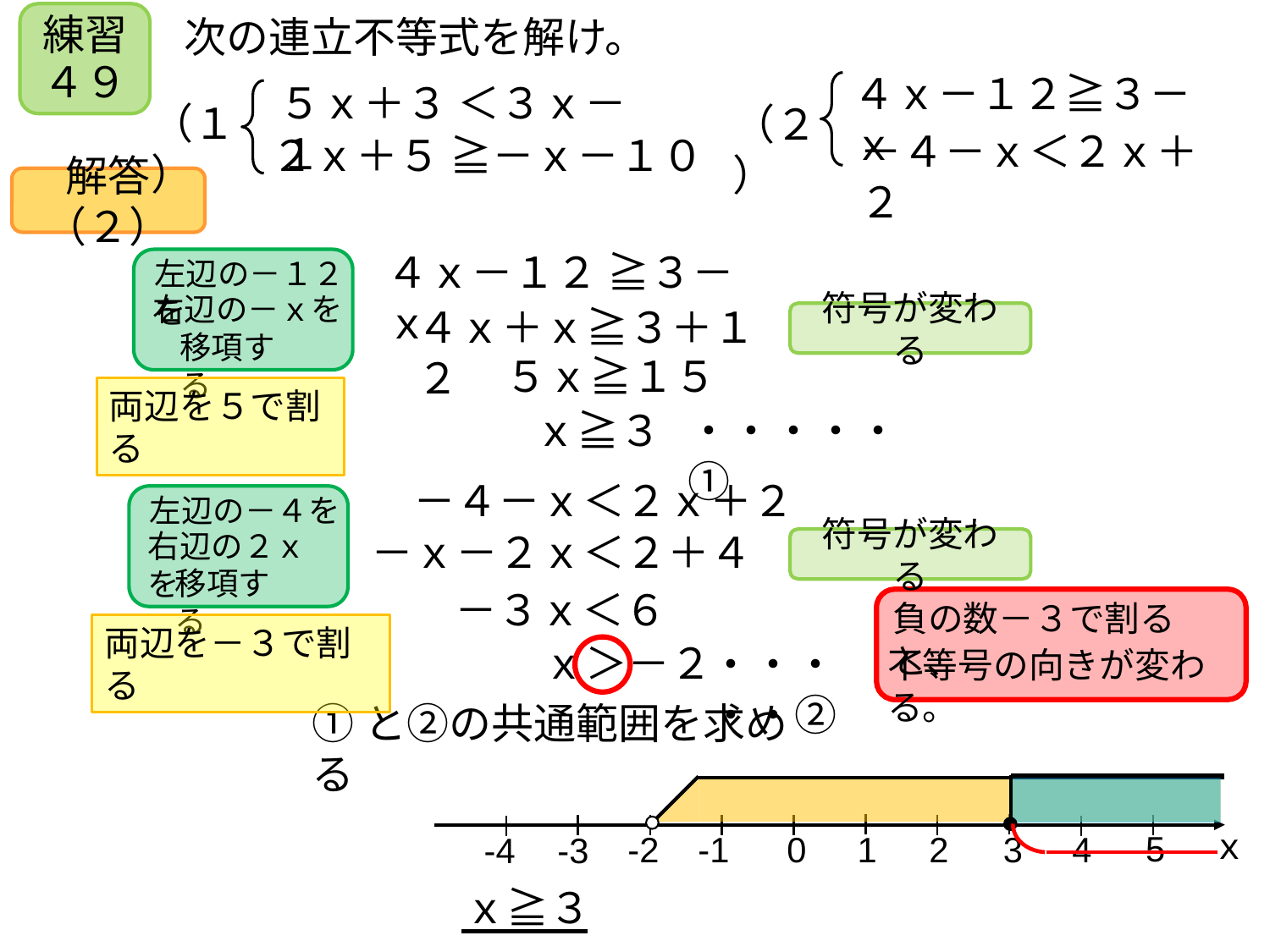

練習４９
次の連立不等式を解け。
４ｘ－１２≧３－ｘ

５ｘ＋３ ＜３ｘ－１

（１）
（２）
－４－ｘ＜２ｘ＋２
２ｘ＋５ ≧－ｘ－１０
解答（２）
４ｘ－１２ ≧３－ｘ
左辺の－１２を

右辺の－ｘを
４ｘ＋ｘ≧３＋１２
符号が変わる
移項する
５ｘ≧１５
両辺を５で割る
・・・・・①
ｘ≧３
－４－ｘ＜２ｘ＋２
左辺の－４を

右辺の２ｘを
－ｘ－２ｘ＜２＋４
符号が変わる
移項する
－３ｘ＜６

負の数－３で割ると、
両辺を－３で割る
ｘ＞－２
・・・・・②
不等号の向きが変わる。

①と②の共通範囲を求める

ｘ
5
2
4
1
3
-1
-2
0
-4
-3
ｘ≧３